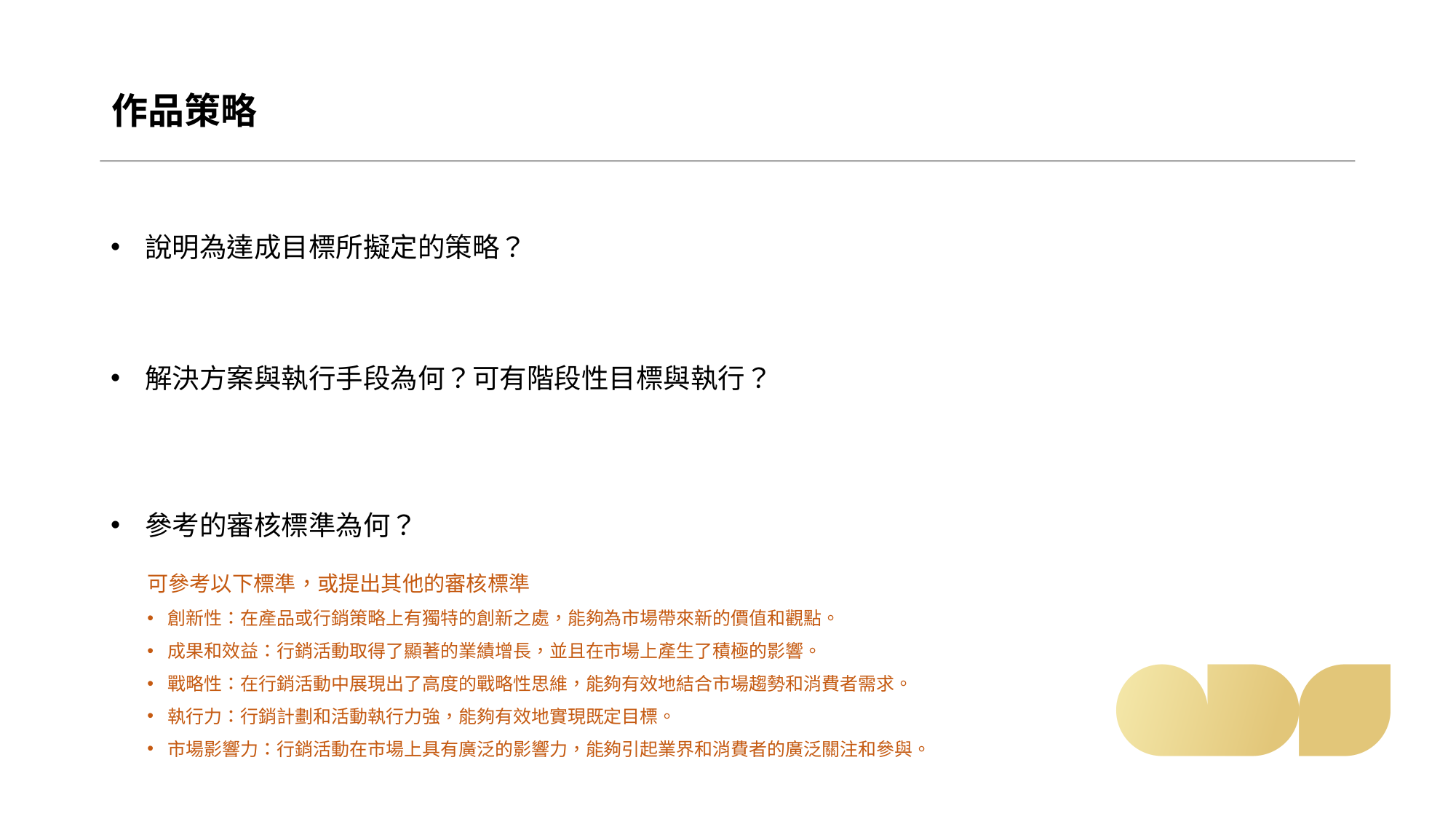

作品策略
說明為達成目標所擬定的策略？
解決方案與執行手段為何？可有階段性目標與執行？
參考的審核標準為何？
可參考以下標準，或提出其他的審核標準
創新性：在產品或行銷策略上有獨特的創新之處，能夠為市場帶來新的價值和觀點。
成果和效益：行銷活動取得了顯著的業績增長，並且在市場上產生了積極的影響。
戰略性：在行銷活動中展現出了高度的戰略性思維，能夠有效地結合市場趨勢和消費者需求。
執行力：行銷計劃和活動執行力強，能夠有效地實現既定目標。
市場影響力：行銷活動在市場上具有廣泛的影響力，能夠引起業界和消費者的廣泛關注和參與。